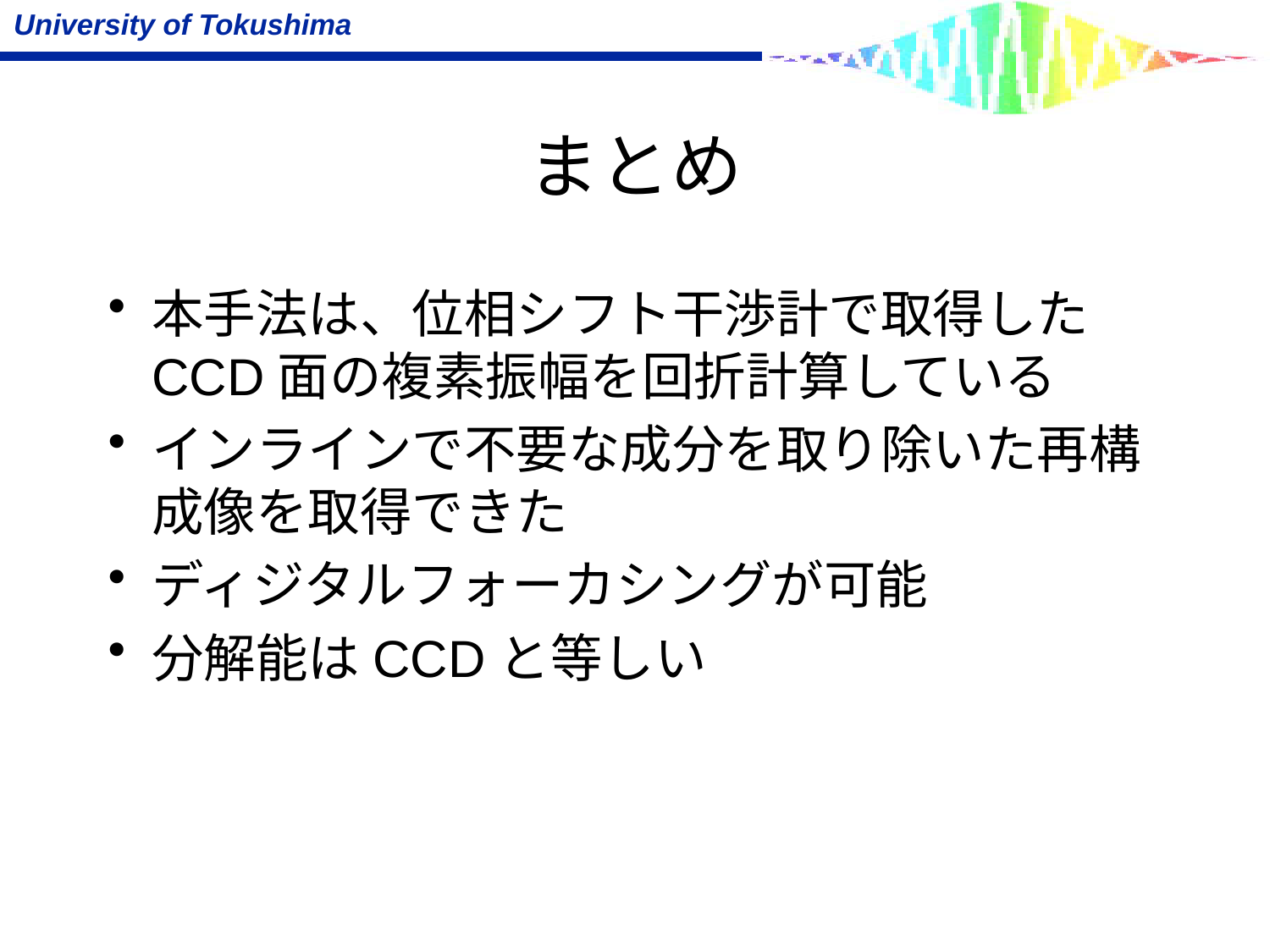

# まとめ
本手法は、位相シフト干渉計で取得したCCD面の複素振幅を回折計算している
インラインで不要な成分を取り除いた再構成像を取得できた
ディジタルフォーカシングが可能
分解能はCCDと等しい